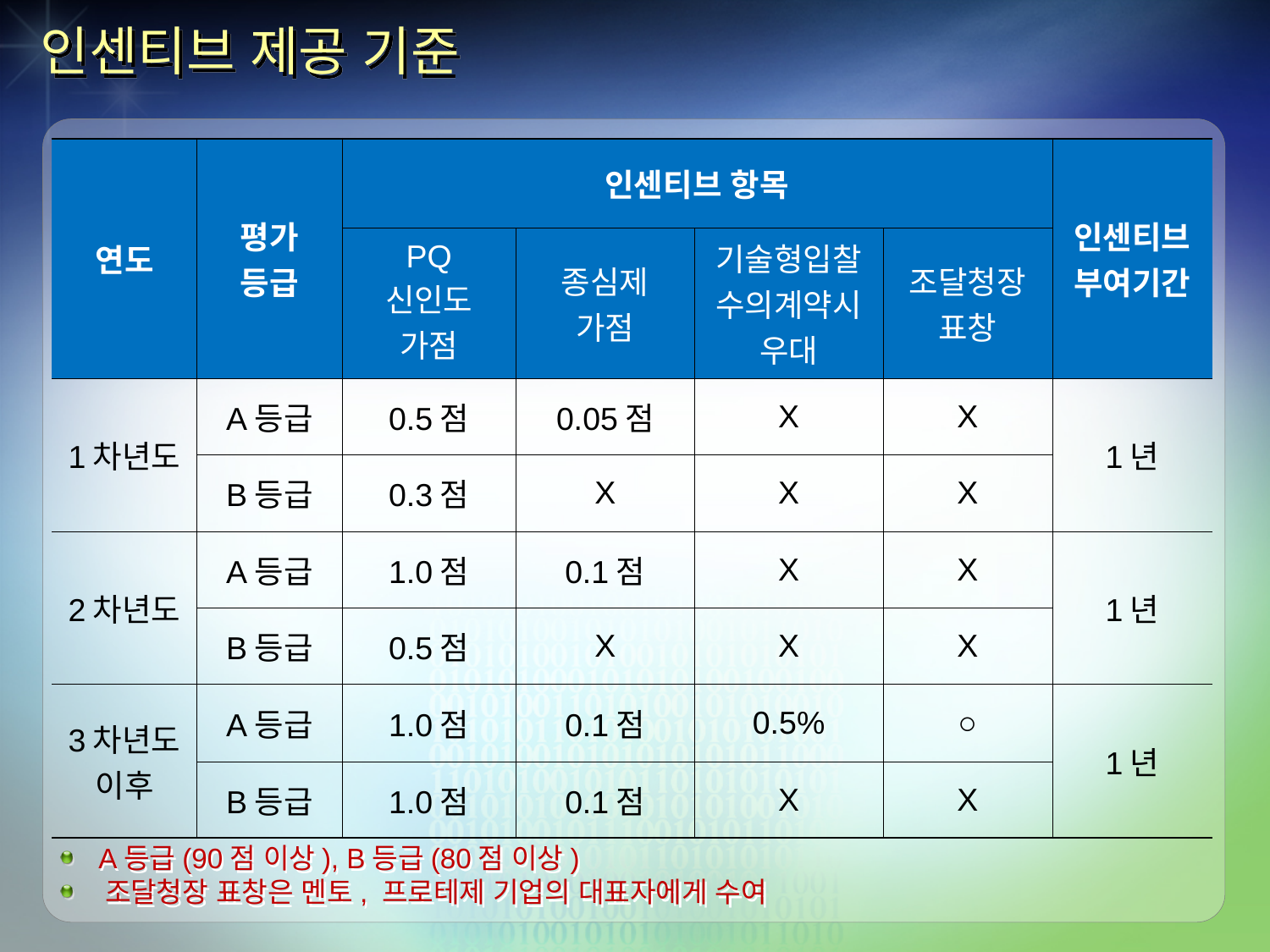

인센티브 제공 기준

| 연도 | 평가 등급 | 인센티브 항목 |  |  |  | 인센티브부여기간 |
| --- | --- | --- | --- | --- | --- | --- |
|  |  | PQ 신인도 가점 | 종심제 가점 | 기술형입찰 수의계약시우대 | 조달청장 표창 |  |
| 1차년도 | A등급 | 0.5점 | 0.05점 | X | X | 1년 |
|  | B등급 | 0.3점 | X | X | X |  |
| 2차년도 | A등급 | 1.0점 | 0.1점 | X | X | 1년 |
|  | B등급 | 0.5점 | X | X | X |  |
| 3차년도 이후 | A등급 | 1.0점 | 0.1점 | 0.5% | ○ | 1년 |
|  | B등급 | 1.0점 | 0.1점 | X | X |  |
 A등급(90점 이상), B등급(80점 이상)
 조달청장 표창은 멘토, 프로테제 기업의 대표자에게 수여